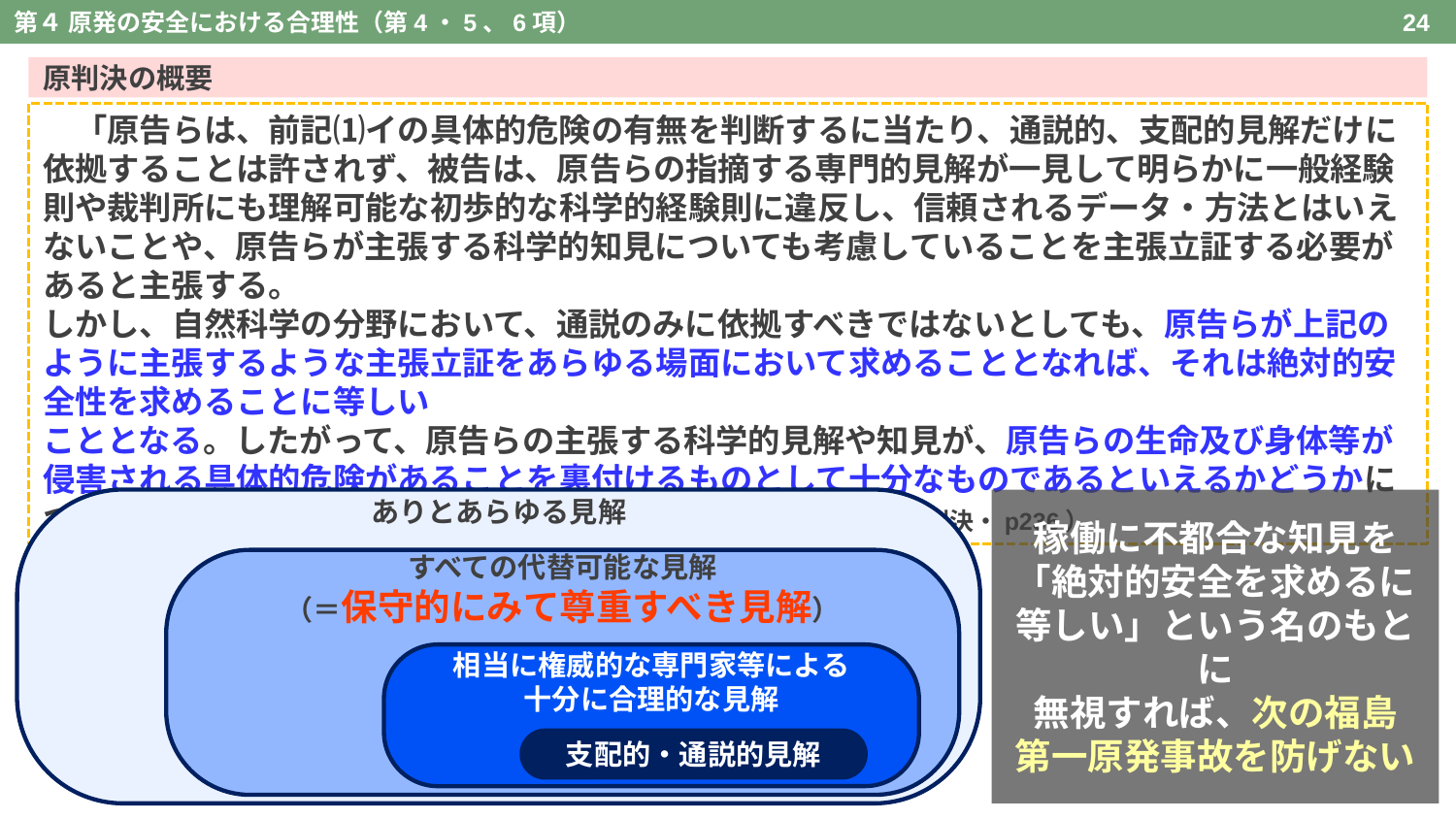

第４ 原発の安全における合理性（第4・5、6項）
24
原判決の概要
　「原告らは、前記⑴イの具体的危険の有無を判断するに当たり、通説的、⽀配的⾒解だけに依拠することは許されず、被告は、原告らの指摘する専⾨的⾒解が⼀⾒して明らかに⼀般経験則や裁判所にも理解可能な初歩的な科学的経験則に違反し、信頼されるデータ・⽅法とはいえないことや、原告らが主張する科学的知⾒についても考慮していることを主張⽴証する必要があると主張する。
しかし、⾃然科学の分野において、通説のみに依拠すべきではないとしても、原告らが上記のように主張するような主張⽴証をあらゆる場⾯において求めることとなれば、それは絶対的安全性を求めることに等しい
こととなる。したがって、原告らの主張する科学的⾒解や知⾒が、原告らの⽣命及び⾝体等が侵害される具体的危険があることを裏付けるものとして⼗分なものであるといえるかどうかについて、個別に検討していくものとするのが相当である」（原判決・p236）
ありとあらゆる見解

すべての代替可能な見解
（＝保守的にみて尊重すべき見解）

相当に権威的な専門家等による
十分に合理的な見解

支配的・通説的見解
稼働に不都合な知見を
「絶対的安全を求めるに
等しい」という名のもとに
無視すれば、次の福島
第一原発事故を防げない